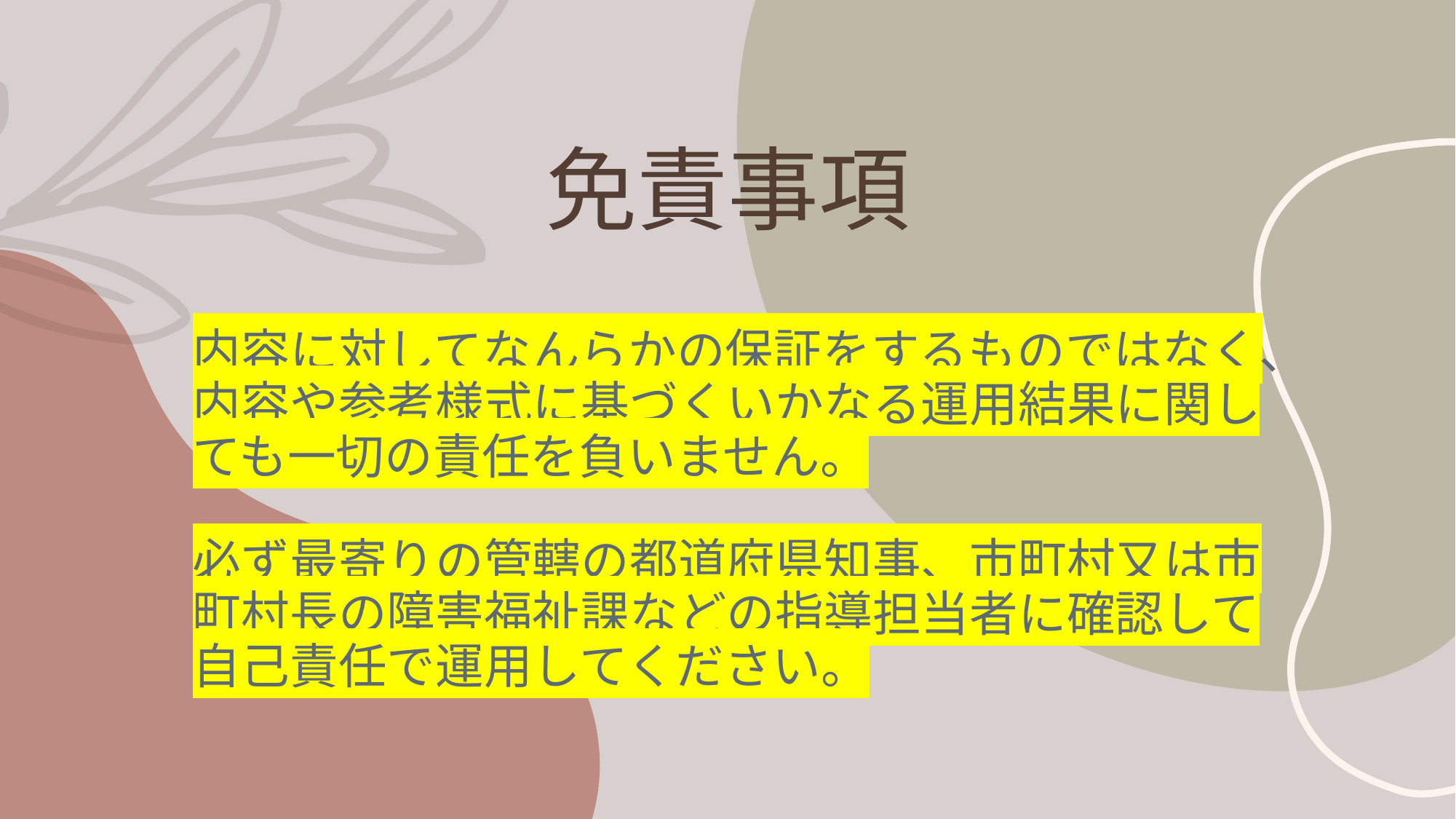

# 免責事項
内容に対してなんらかの保証をするものではなく、内容や参考様式に基づくいかなる運用結果に関しても一切の責任を負いません。
必ず最寄りの管轄の都道府県知事、市町村又は市町村長の障害福祉課などの指導担当者に確認して自己責任で運用してください。